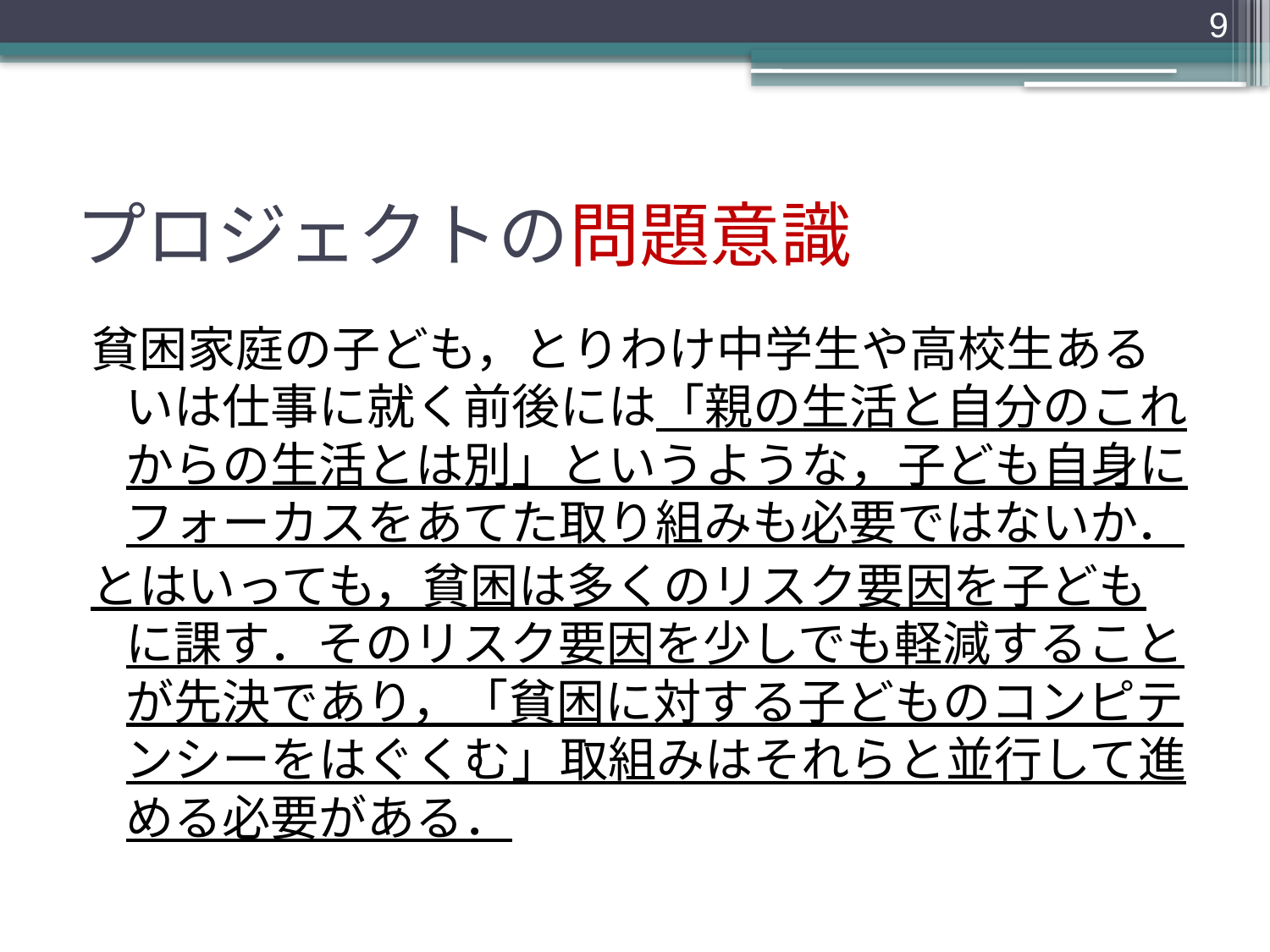

9
# プロジェクトの問題意識
貧困家庭の子ども，とりわけ中学生や高校生あるいは仕事に就く前後には「親の生活と自分のこれからの生活とは別」というような，子ども自身にフォーカスをあてた取り組みも必要ではないか．
とはいっても，貧困は多くのリスク要因を子どもに課す．そのリスク要因を少しでも軽減することが先決であり，「貧困に対する子どものコンピテンシーをはぐくむ」取組みはそれらと並行して進める必要がある．